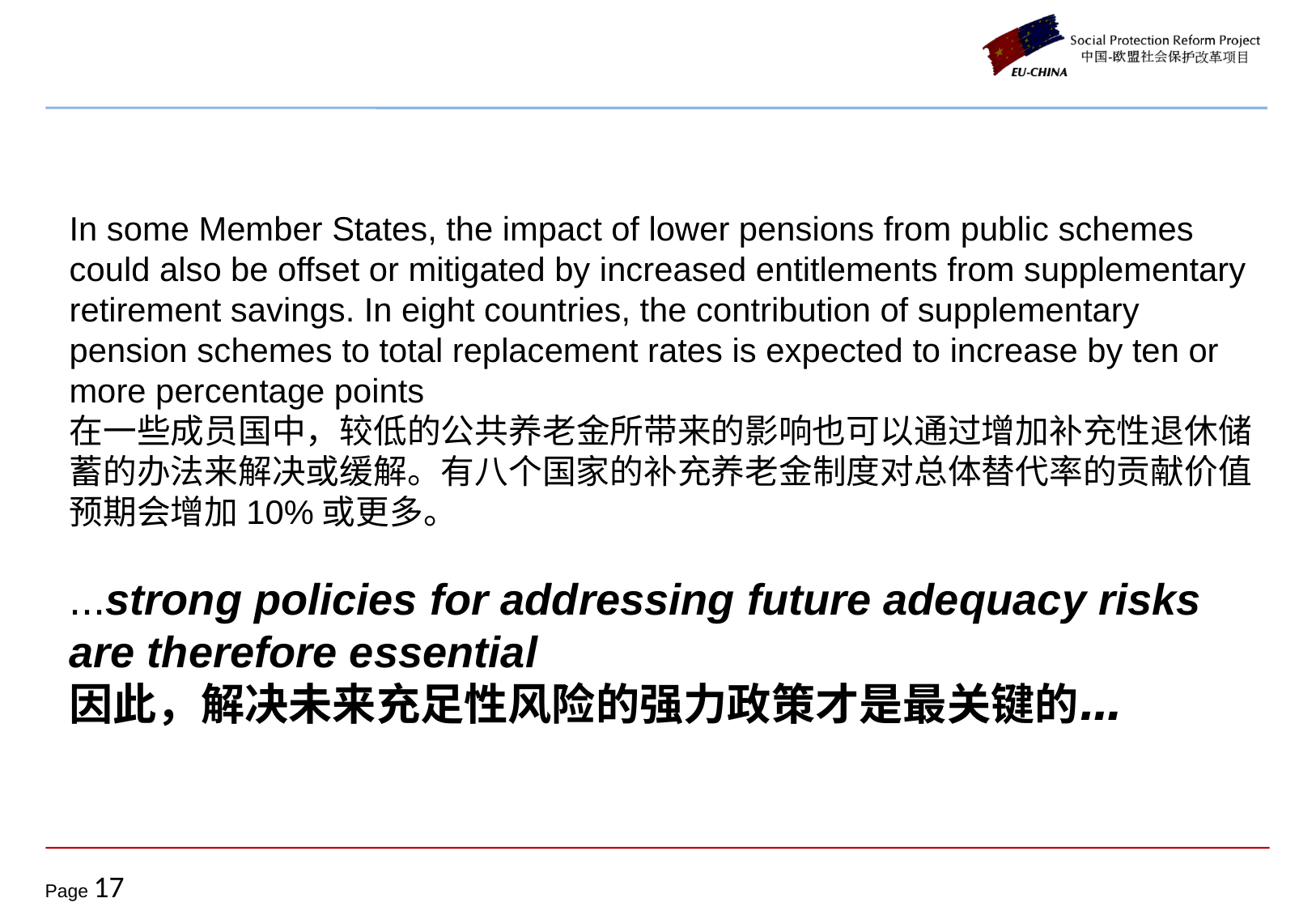

In some Member States, the impact of lower pensions from public schemes could also be offset or mitigated by increased entitlements from supplementary retirement savings. In eight countries, the contribution of supplementary pension schemes to total replacement rates is expected to increase by ten or more percentage points
在一些成员国中，较低的公共养老金所带来的影响也可以通过增加补充性退休储蓄的办法来解决或缓解。有八个国家的补充养老金制度对总体替代率的贡献价值预期会增加10%或更多。

...strong policies for addressing future adequacy risks are therefore essential
因此，解决未来充足性风险的强力政策才是最关键的…